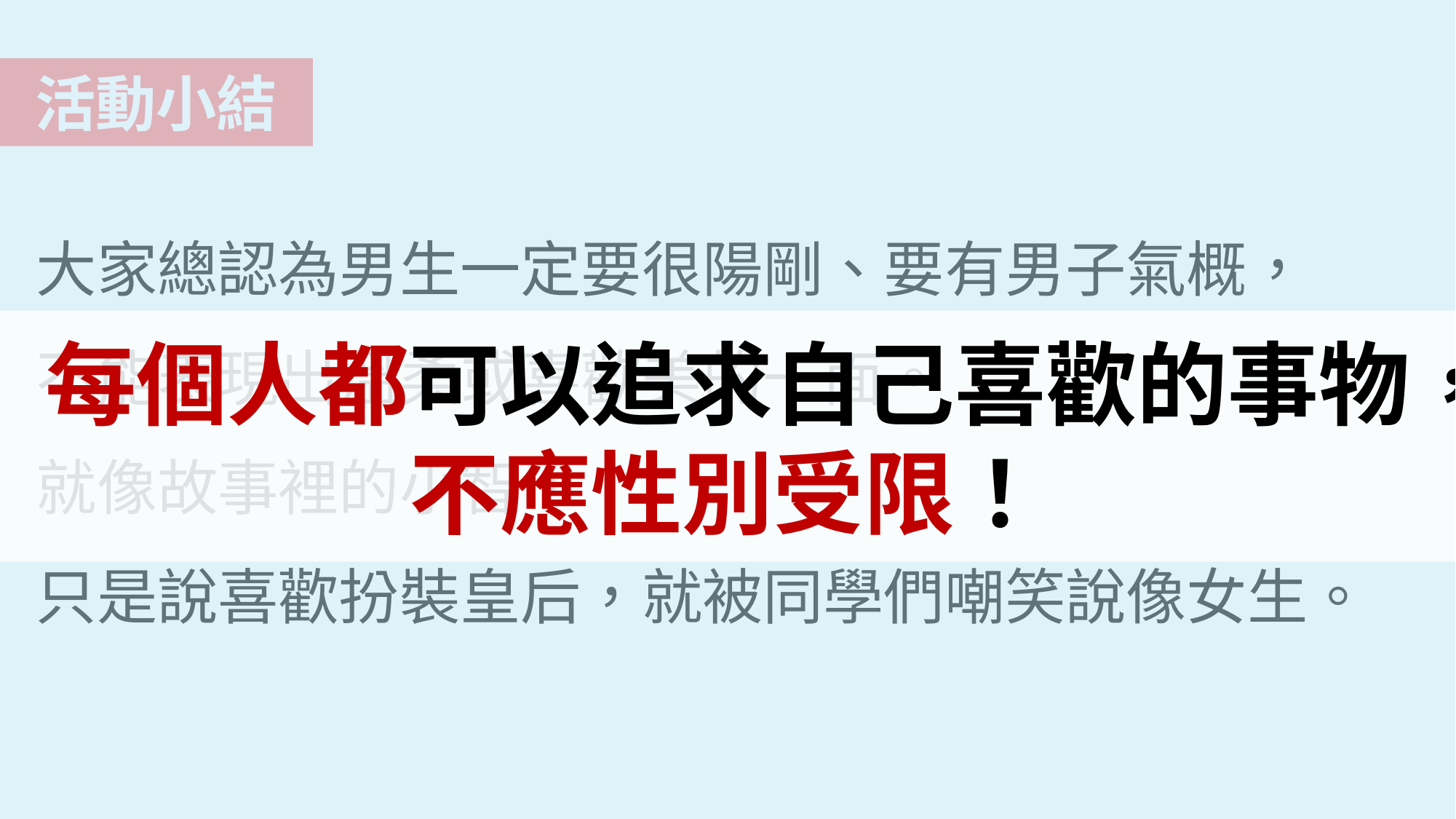

每個人都可以追求自己喜歡的事物，不應性別受限！
活動小結
大家總認為男生一定要很陽剛、要有男子氣概，
不能表現出溫柔或喜歡美的一面。
就像故事裡的小智，
只是說喜歡扮裝皇后，就被同學們嘲笑說像女生。